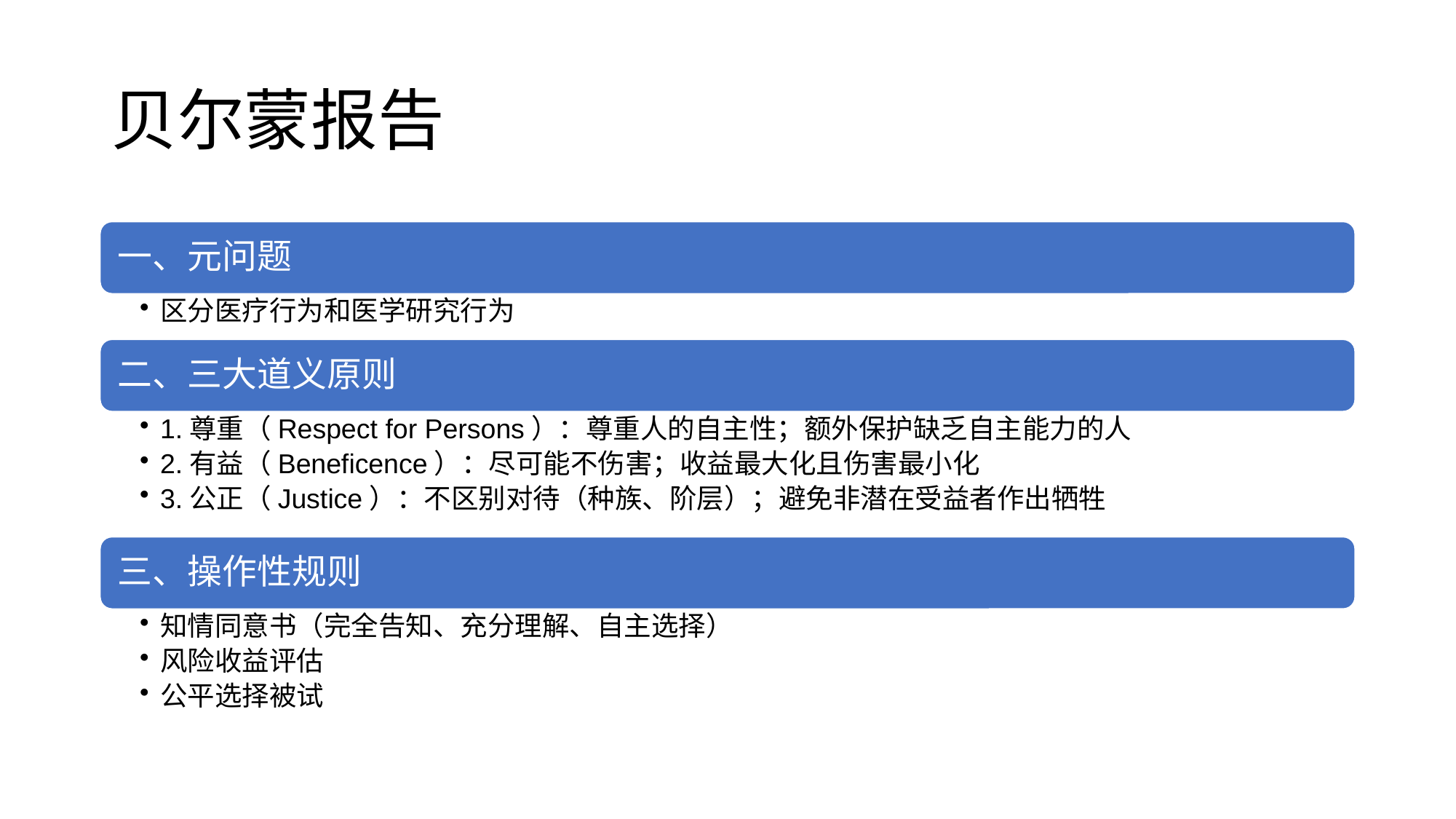

# 贝尔蒙报告
一、元问题
区分医疗行为和医学研究行为
二、三大道义原则
1.尊重（Respect for Persons）：尊重人的自主性；额外保护缺乏自主能力的人
2.有益（Beneficence）：尽可能不伤害；收益最大化且伤害最小化
3.公正（Justice）：不区别对待（种族、阶层）；避免非潜在受益者作出牺牲
三、操作性规则
知情同意书（完全告知、充分理解、自主选择）
风险收益评估
公平选择被试